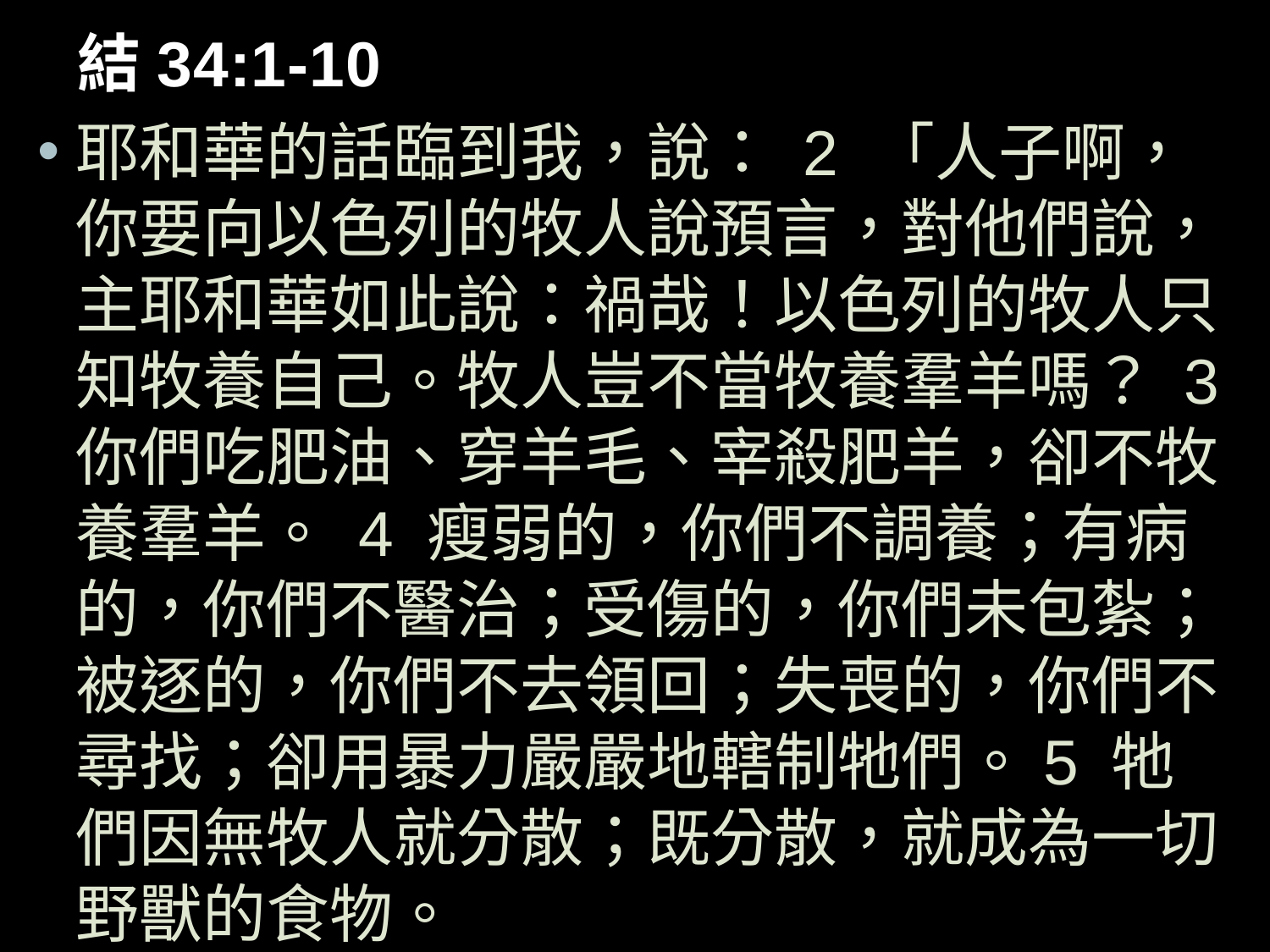

# 結34:1-10
耶和華的話臨到我，說： 2 「人子啊，你要向以色列的牧人說預言，對他們說，主耶和華如此說：禍哉！以色列的牧人只知牧養自己。牧人豈不當牧養羣羊嗎？ 3 你們吃肥油、穿羊毛、宰殺肥羊，卻不牧養羣羊。 4 瘦弱的，你們不調養；有病的，你們不醫治；受傷的，你們未包紮；被逐的，你們不去領回；失喪的，你們不尋找；卻用暴力嚴嚴地轄制牠們。5 牠們因無牧人就分散；既分散，就成為一切野獸的食物。